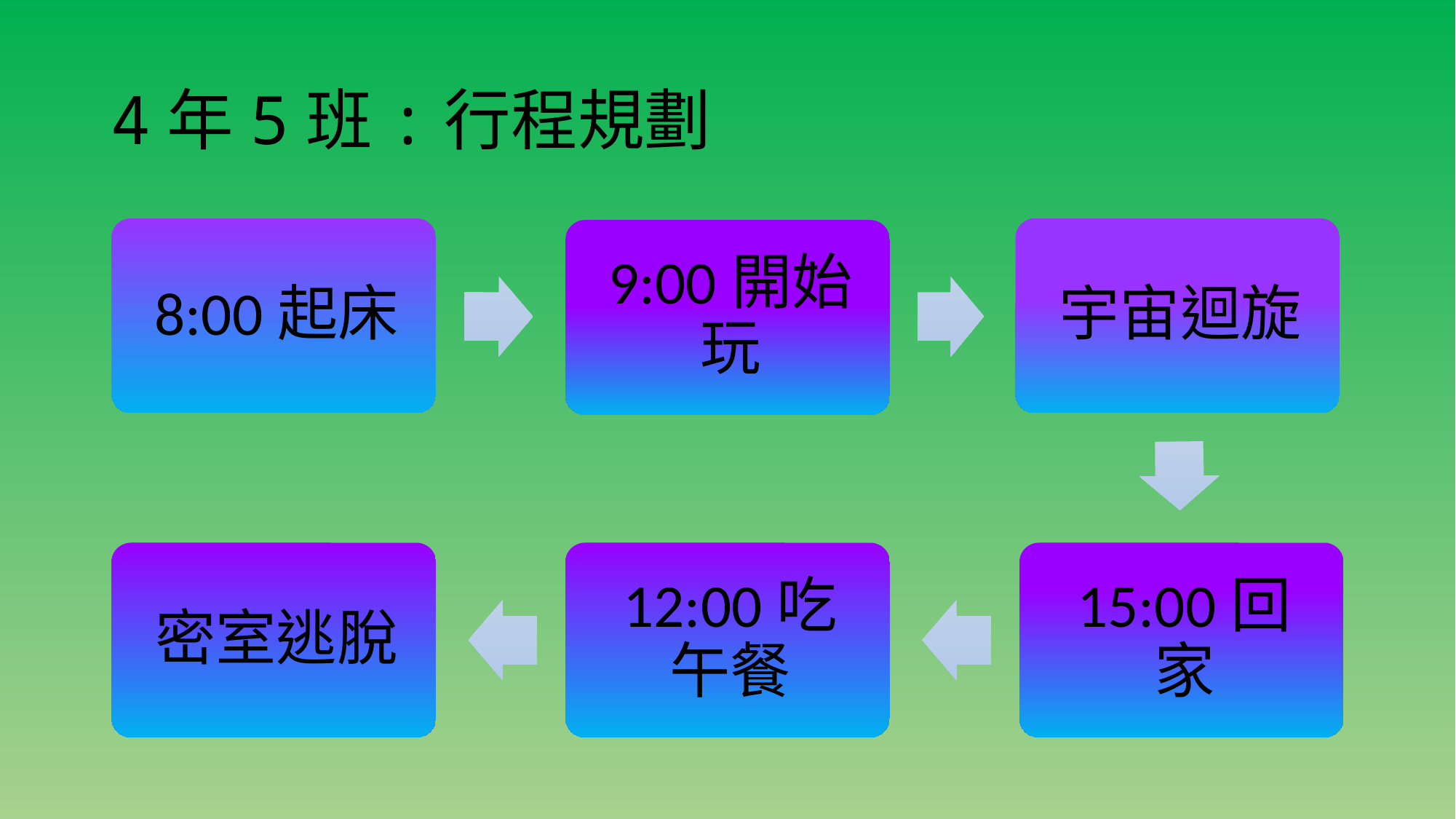

# 4年5班:行程規劃
8:00起床

9:00開始玩

宇宙迴旋

15:00回家

12:00吃午餐

密室逃脫